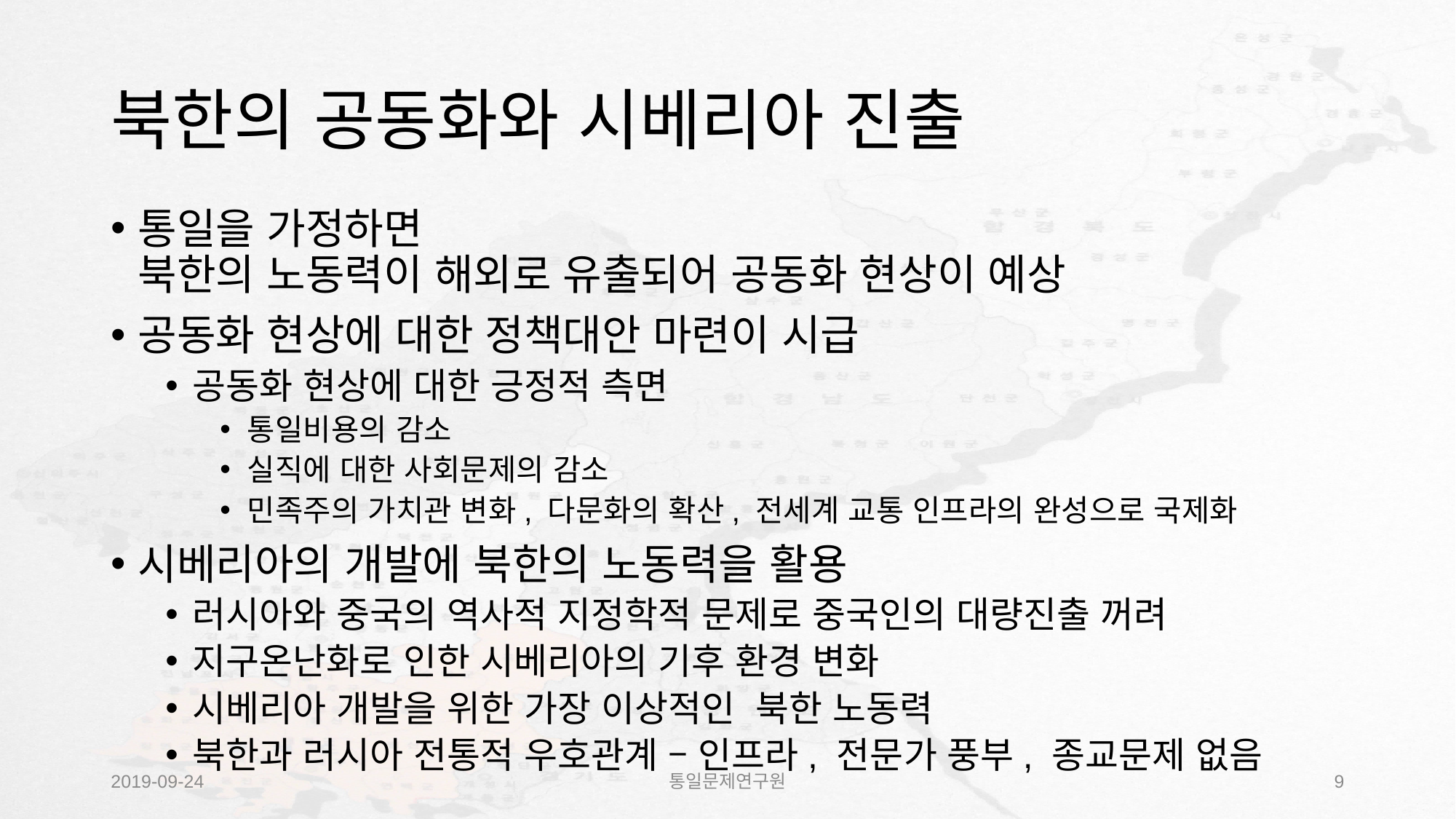

# 북한의 공동화와 시베리아 진출
통일을 가정하면
북한의 노동력이 해외로 유출되어 공동화 현상이 예상
공동화 현상에 대한 정책대안 마련이 시급
공동화 현상에 대한 긍정적 측면
통일비용의 감소
실직에 대한 사회문제의 감소
민족주의 가치관 변화, 다문화의 확산, 전세계 교통 인프라의 완성으로 국제화
시베리아의 개발에 북한의 노동력을 활용
러시아와 중국의 역사적 지정학적 문제로 중국인의 대량진출 꺼려
지구온난화로 인한 시베리아의 기후 환경 변화
시베리아 개발을 위한 가장 이상적인  북한 노동력
북한과 러시아 전통적 우호관계 – 인프라, 전문가 풍부, 종교문제 없음

2019-09-24
통일문제연구원
9